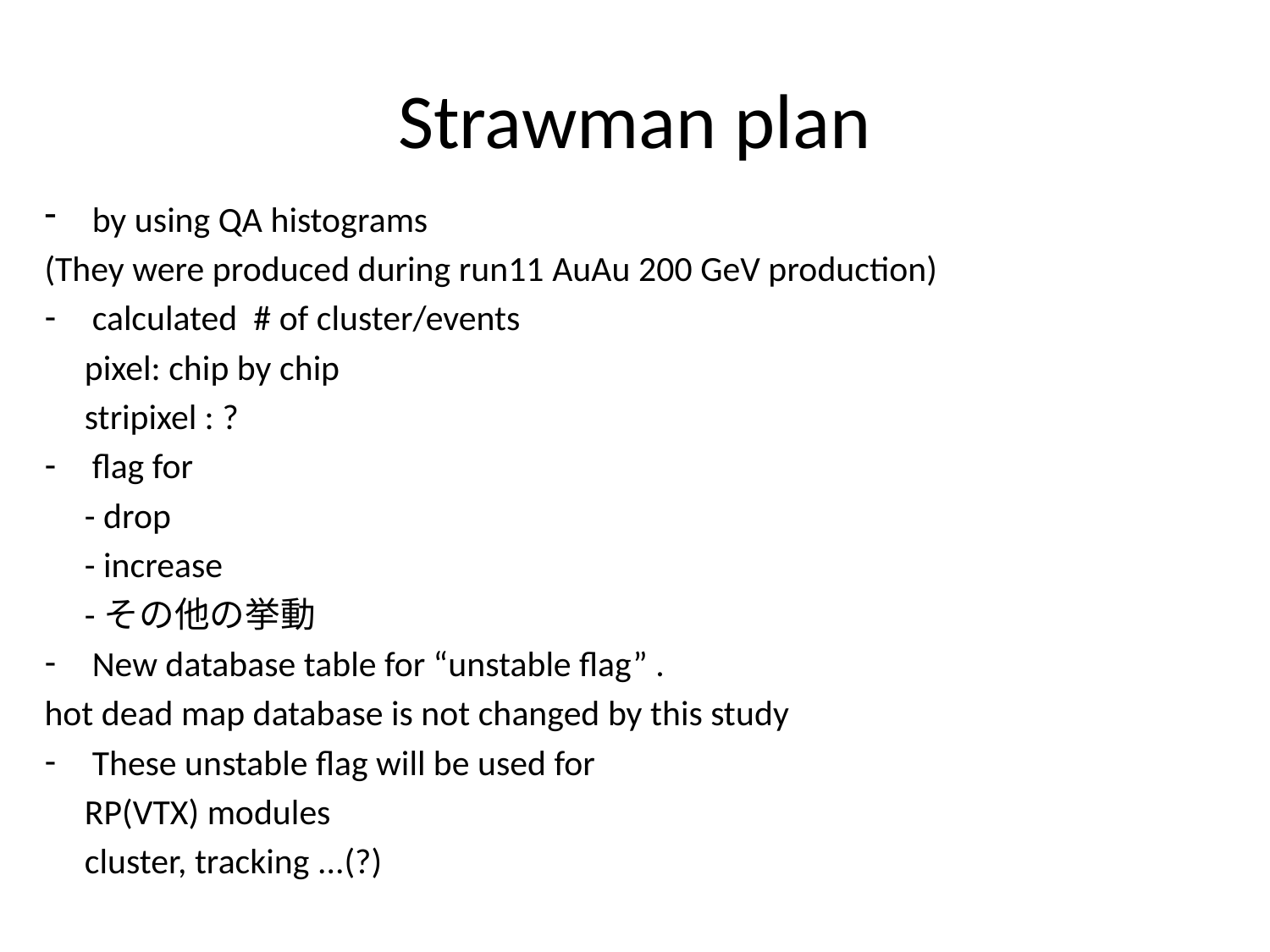

# Strawman plan
by using QA histograms
(They were produced during run11 AuAu 200 GeV production)
calculated  # of cluster/events
     pixel: chip by chip
     stripixel : ?
flag for
     - drop
     - increase
     -その他の挙動
New database table for “unstable flag” .
hot dead map database is not changed by this study
These unstable flag will be used for
     RP(VTX) modules
     cluster, tracking ...(?)